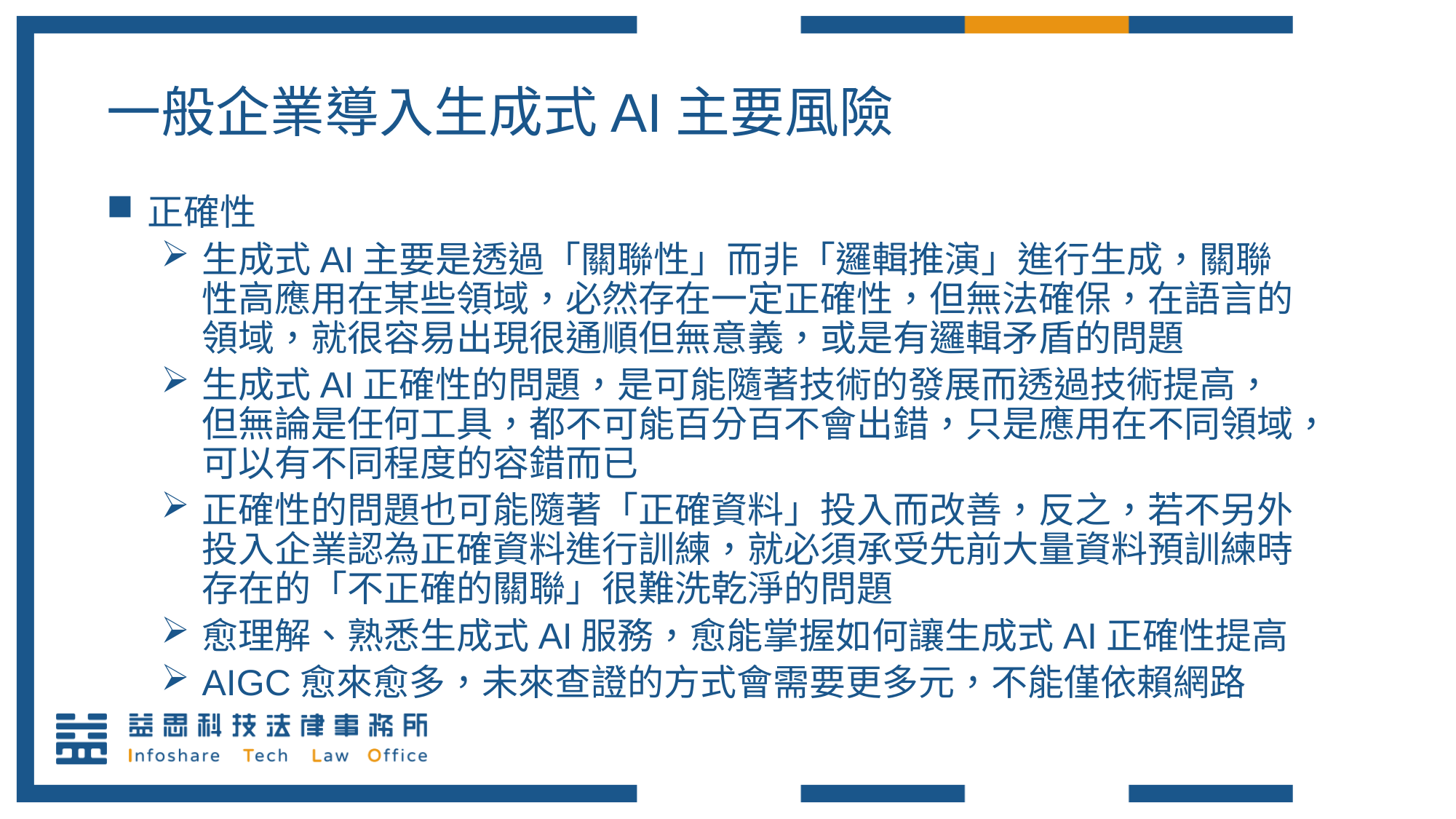

一般企業導入生成式AI主要風險
正確性
生成式AI主要是透過「關聯性」而非「邏輯推演」進行生成，關聯性高應用在某些領域，必然存在一定正確性，但無法確保，在語言的領域，就很容易出現很通順但無意義，或是有邏輯矛盾的問題
生成式AI正確性的問題，是可能隨著技術的發展而透過技術提高，但無論是任何工具，都不可能百分百不會出錯，只是應用在不同領域，可以有不同程度的容錯而已
正確性的問題也可能隨著「正確資料」投入而改善，反之，若不另外投入企業認為正確資料進行訓練，就必須承受先前大量資料預訓練時存在的「不正確的關聯」很難洗乾淨的問題
愈理解、熟悉生成式AI服務，愈能掌握如何讓生成式AI正確性提高
AIGC愈來愈多，未來查證的方式會需要更多元，不能僅依賴網路